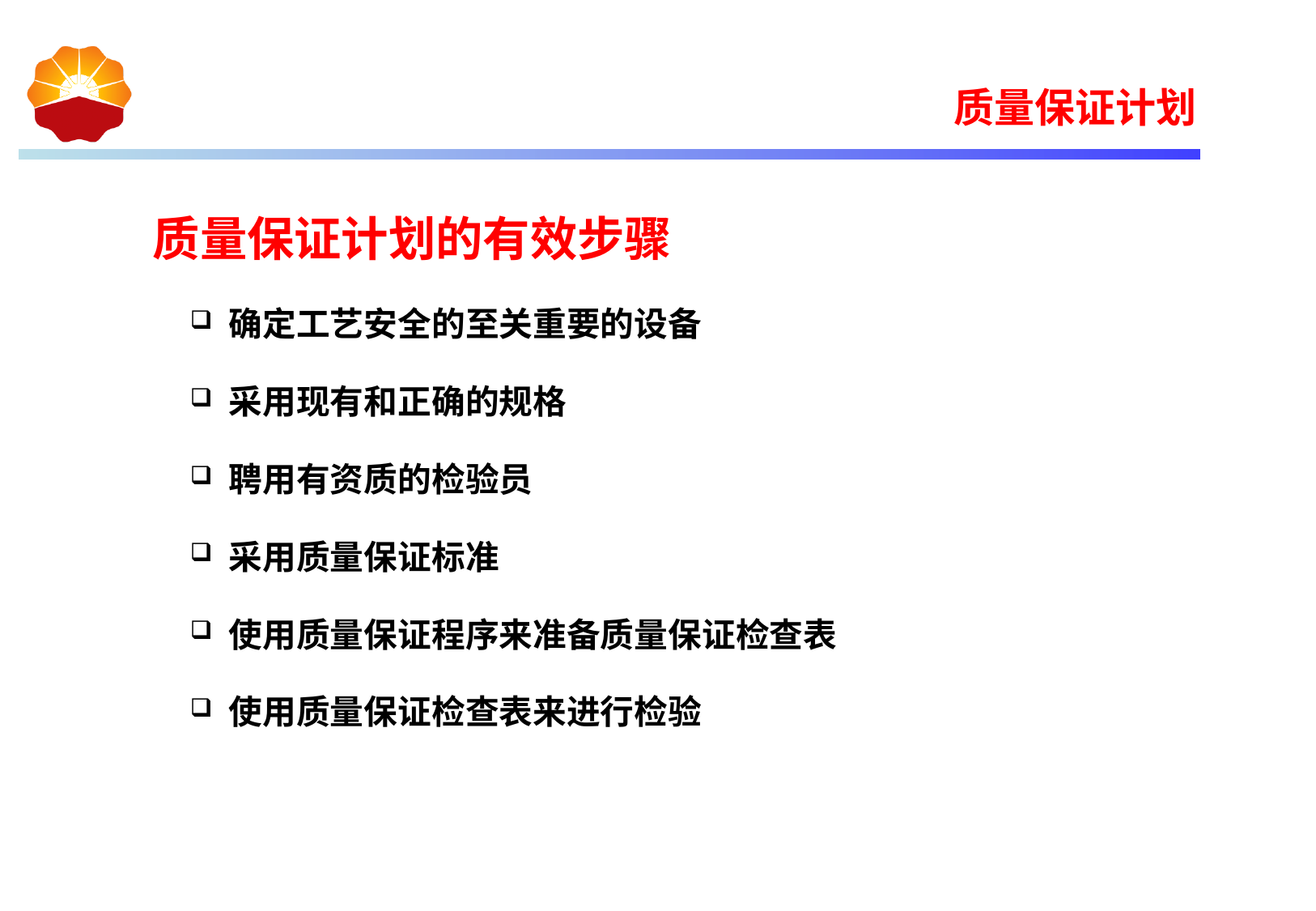

质量保证计划
质量保证计划的有效步骤
确定工艺安全的至关重要的设备
采用现有和正确的规格
聘用有资质的检验员
采用质量保证标准
使用质量保证程序来准备质量保证检查表
使用质量保证检查表来进行检验